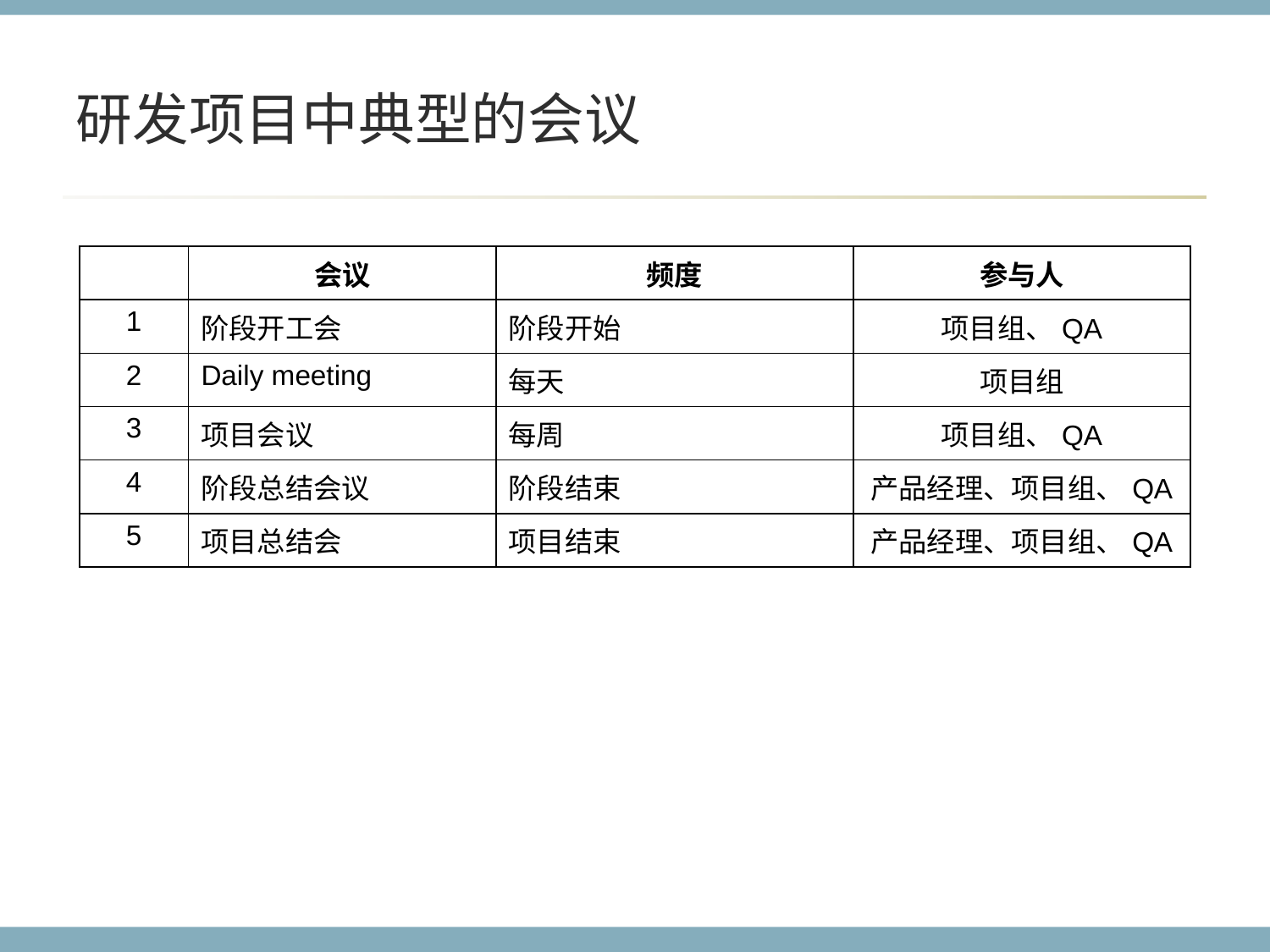

# 研发项目中典型的会议
|  | 会议 | 频度 | 参与人 |
| --- | --- | --- | --- |
| 1 | 阶段开工会 | 阶段开始 | 项目组、QA |
| 2 | Daily meeting | 每天 | 项目组 |
| 3 | 项目会议 | 每周 | 项目组、QA |
| 4 | 阶段总结会议 | 阶段结束 | 产品经理、项目组、QA |
| 5 | 项目总结会 | 项目结束 | 产品经理、项目组、QA |